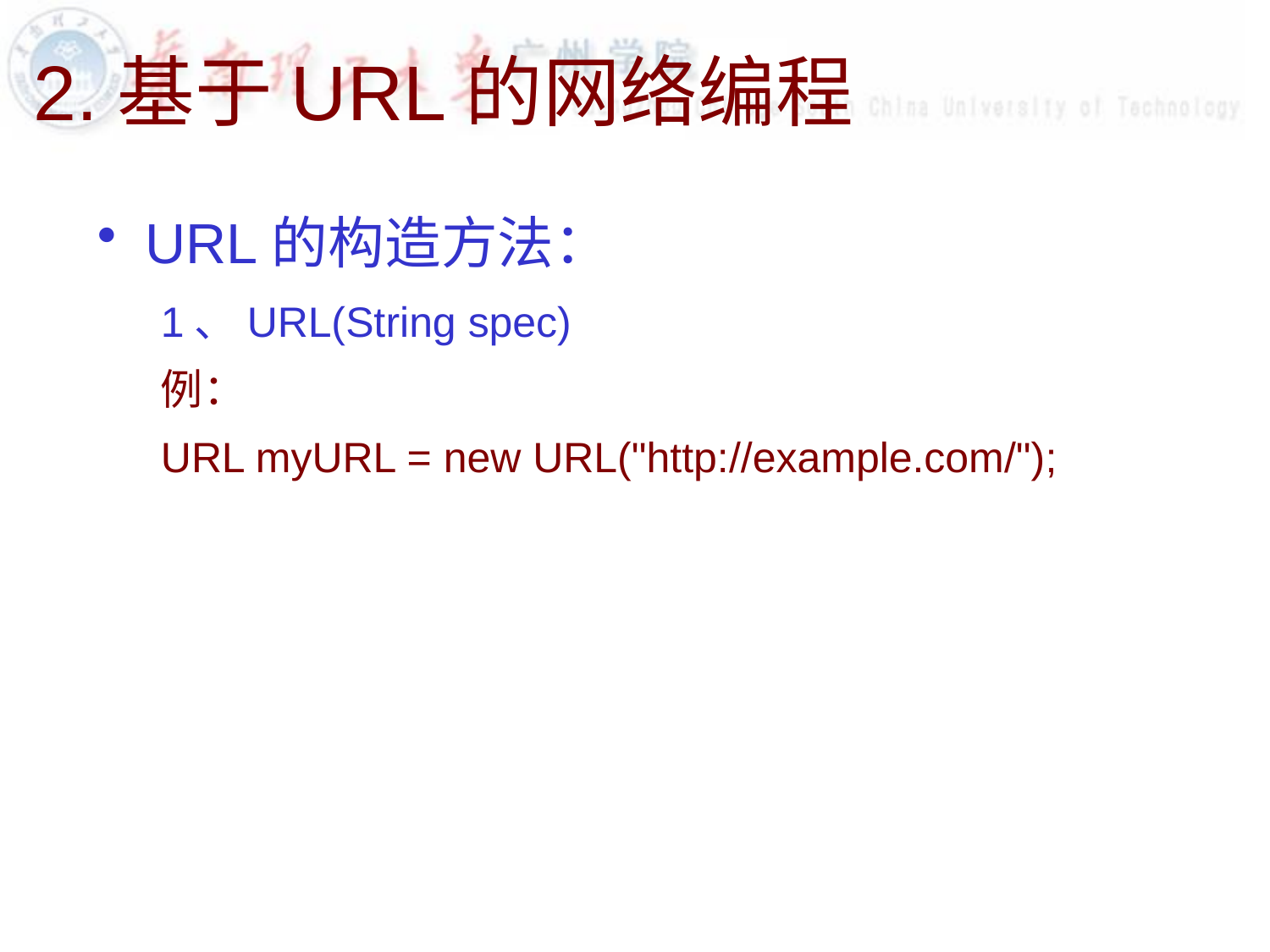

# 2.基于URL的网络编程
URL的构造方法：
1、URL(String spec)
例：
URL myURL = new URL("http://example.com/");